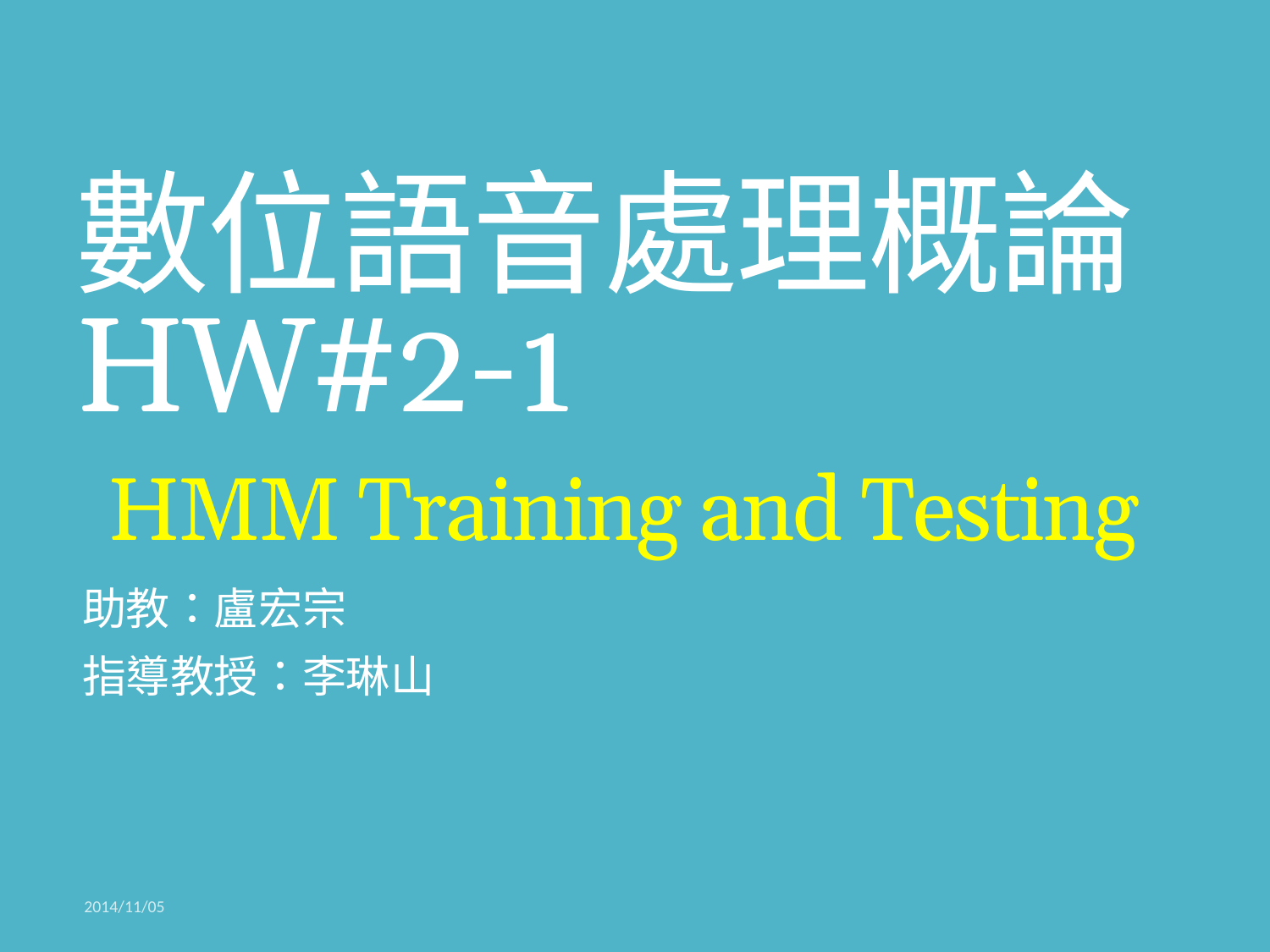

# 數位語音處理概論 HW#2-1 HMM Training and Testing
助教：盧宏宗
指導教授：李琳山
2014/11/05